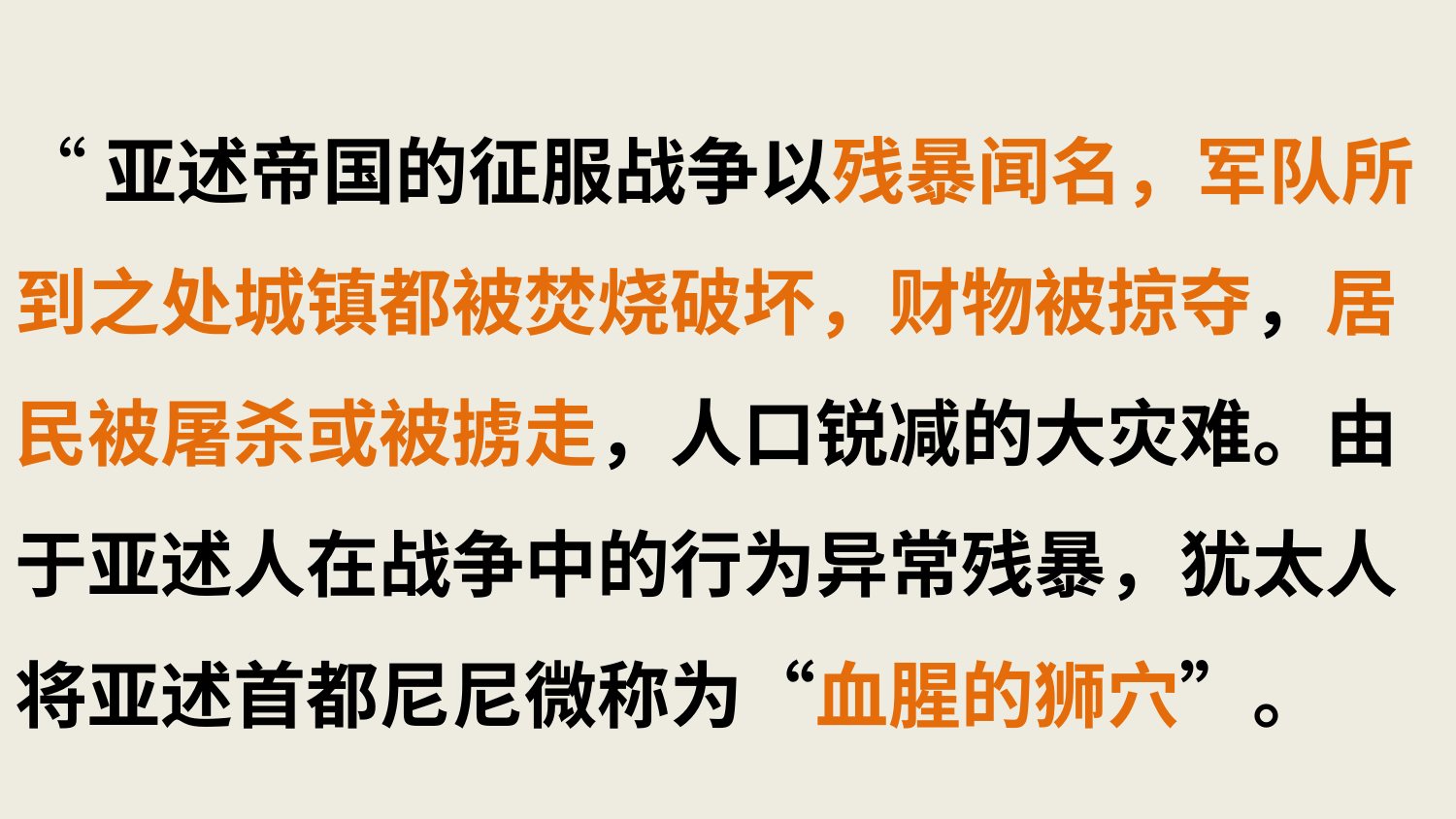

# “亚述帝国的征服战争以残暴闻名，军队所到之处城镇都被焚烧破坏，财物被掠夺，居民被屠杀或被掳走，人口锐减的大灾难。由于亚述人在战争中的行为异常残暴，犹太人将亚述首都尼尼微称为“血腥的狮穴”。